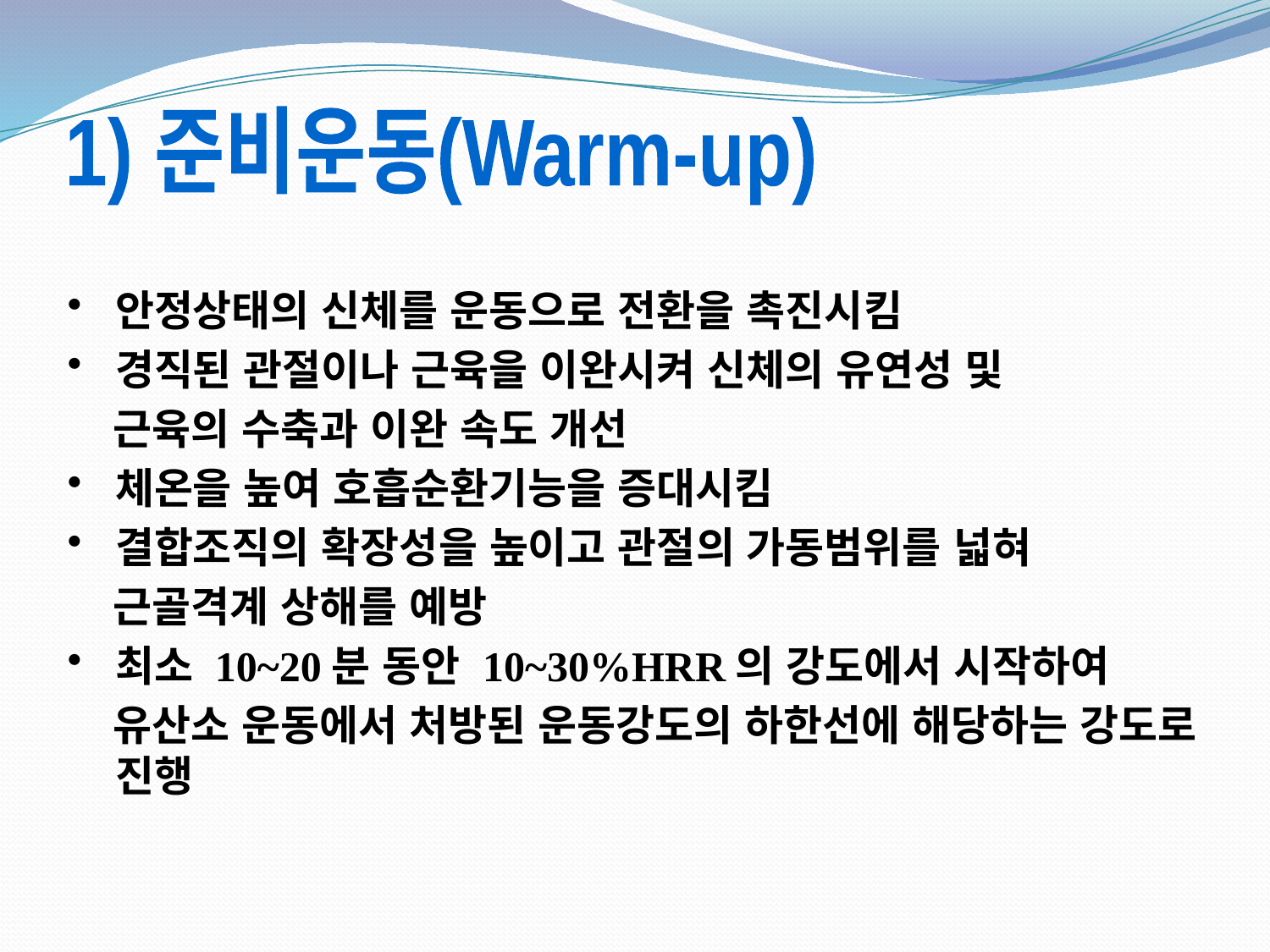

1) 준비운동(Warm-up)
안정상태의 신체를 운동으로 전환을 촉진시킴
경직된 관절이나 근육을 이완시켜 신체의 유연성 및
   근육의 수축과 이완 속도 개선
체온을 높여 호흡순환기능을 증대시킴
결합조직의 확장성을 높이고 관절의 가동범위를 넓혀
   근골격계 상해를 예방
최소 10~20분 동안 10~30%HRR의 강도에서 시작하여
   유산소 운동에서 처방된 운동강도의 하한선에 해당하는 강도로 진행